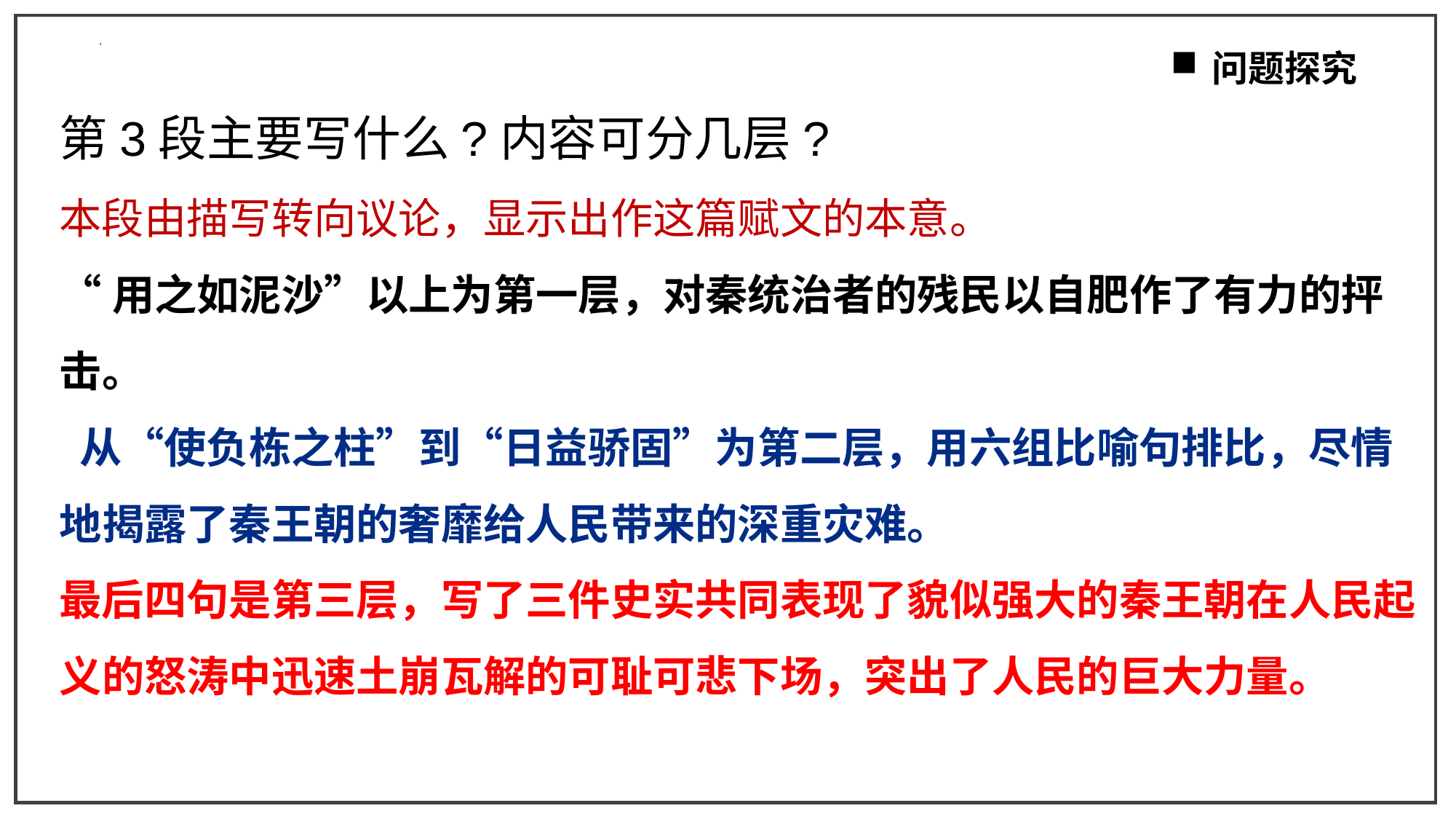

问题探究
第3段主要写什么?内容可分几层?
本段由描写转向议论，显示出作这篇赋文的本意。
“用之如泥沙”以上为第一层，对秦统治者的残民以自肥作了有力的抨击。
 从“使负栋之柱”到“日益骄固”为第二层，用六组比喻句排比，尽情地揭露了秦王朝的奢靡给人民带来的深重灾难。
最后四句是第三层，写了三件史实共同表现了貌似强大的秦王朝在人民起义的怒涛中迅速土崩瓦解的可耻可悲下场，突出了人民的巨大力量。